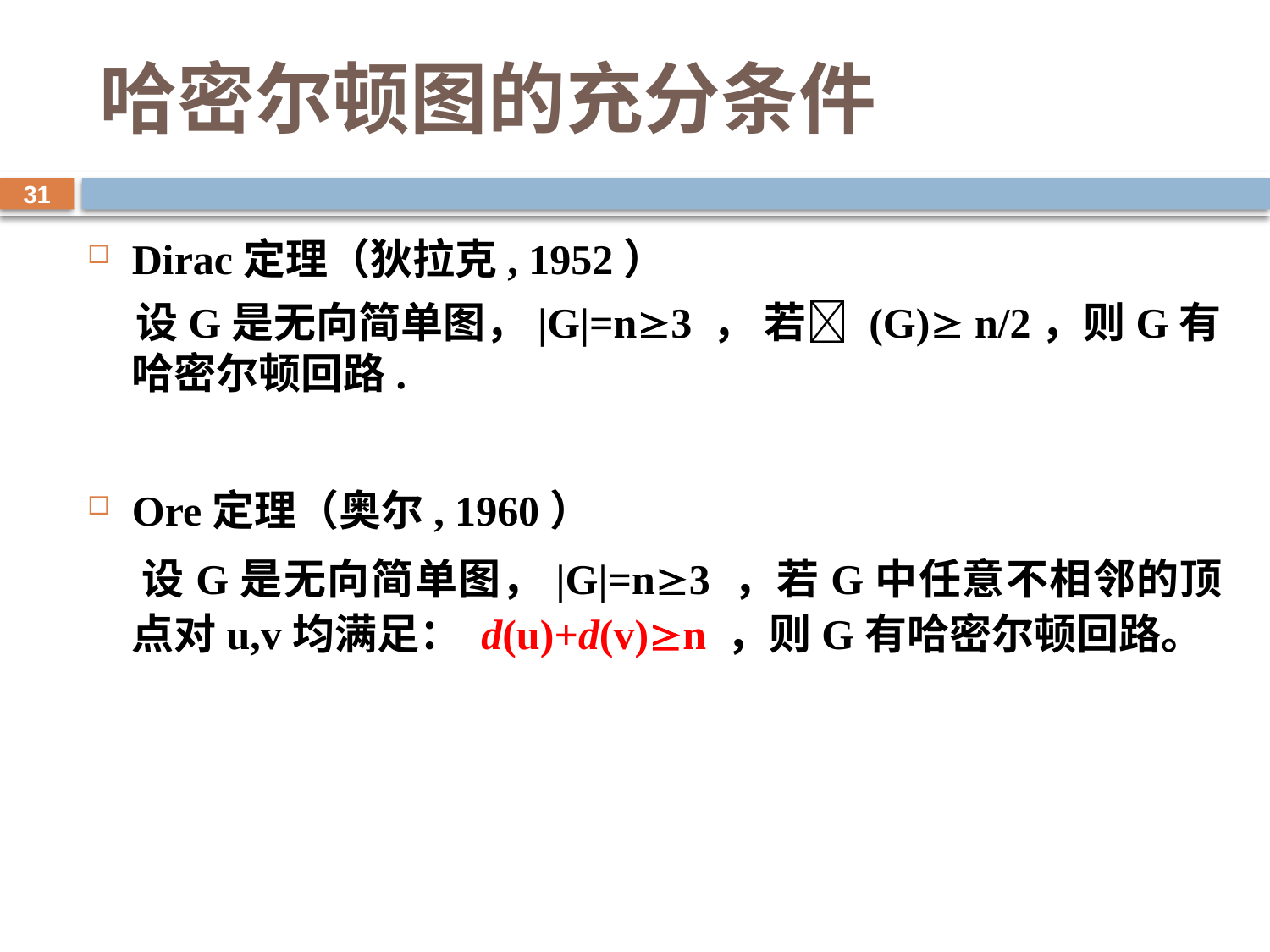

哈密尔顿图的充分条件
31
Dirac定理（狄拉克, 1952）
    设G是无向简单图，|G|=n≥3 ， 若δ (G)≥ n/2，则G有哈密尔顿回路.

Ore定理（奥尔, 1960）
    设G是无向简单图，|G|=n≥3 ，若G中任意不相邻的顶点对u,v均满足： d(u)+d(v)≥n ，则G有哈密尔顿回路。